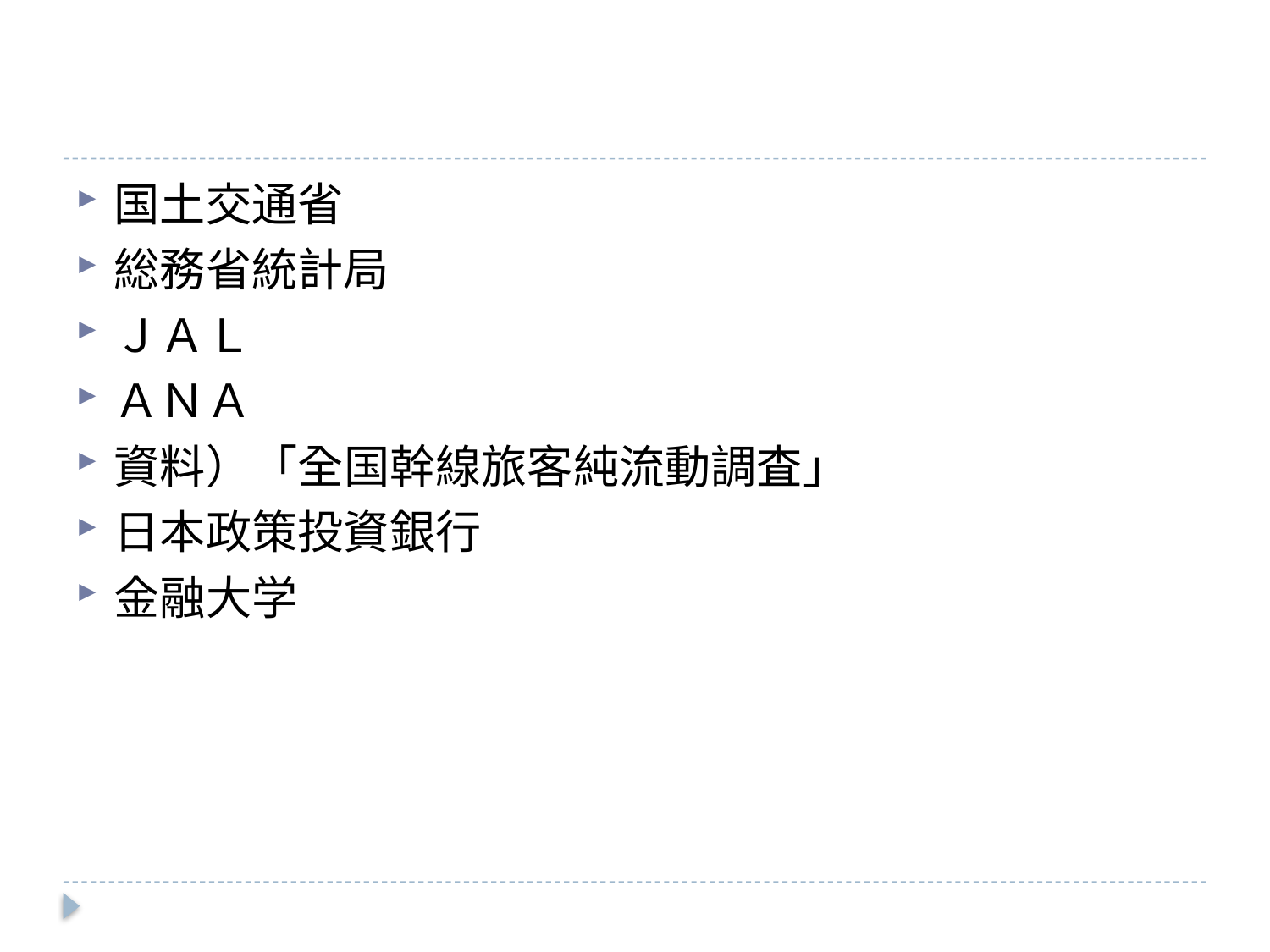

#
国土交通省
総務省統計局
ＪＡＬ
ＡＮＡ
資料）「全国幹線旅客純流動調査」
日本政策投資銀行
金融大学